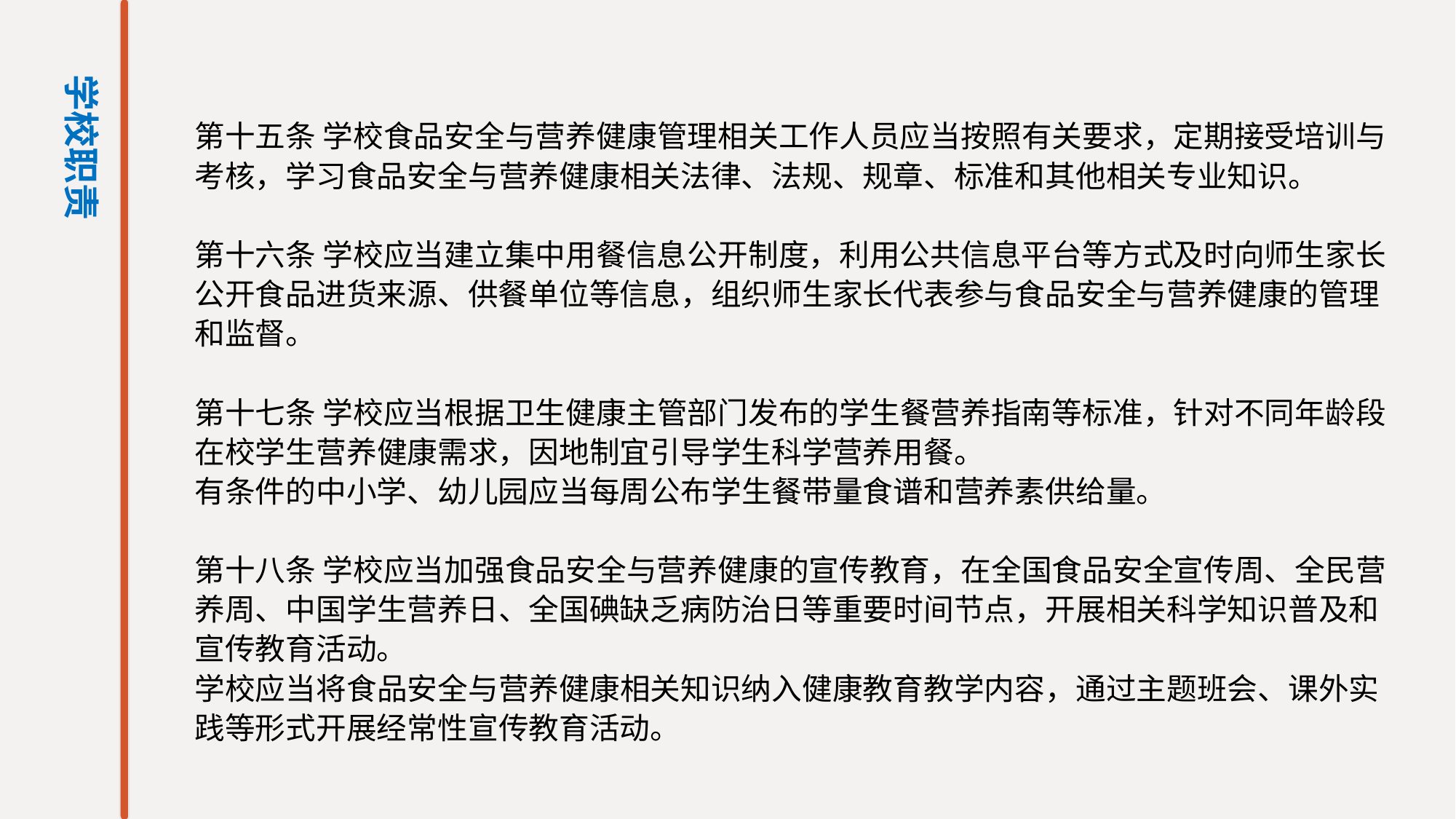

学校职责
第十五条 学校食品安全与营养健康管理相关工作人员应当按照有关要求，定期接受培训与考核，学习食品安全与营养健康相关法律、法规、规章、标准和其他相关专业知识。

第十六条 学校应当建立集中用餐信息公开制度，利用公共信息平台等方式及时向师生家长公开食品进货来源、供餐单位等信息，组织师生家长代表参与食品安全与营养健康的管理和监督。

第十七条 学校应当根据卫生健康主管部门发布的学生餐营养指南等标准，针对不同年龄段在校学生营养健康需求，因地制宜引导学生科学营养用餐。
有条件的中小学、幼儿园应当每周公布学生餐带量食谱和营养素供给量。

第十八条 学校应当加强食品安全与营养健康的宣传教育，在全国食品安全宣传周、全民营养周、中国学生营养日、全国碘缺乏病防治日等重要时间节点，开展相关科学知识普及和宣传教育活动。
学校应当将食品安全与营养健康相关知识纳入健康教育教学内容，通过主题班会、课外实践等形式开展经常性宣传教育活动。